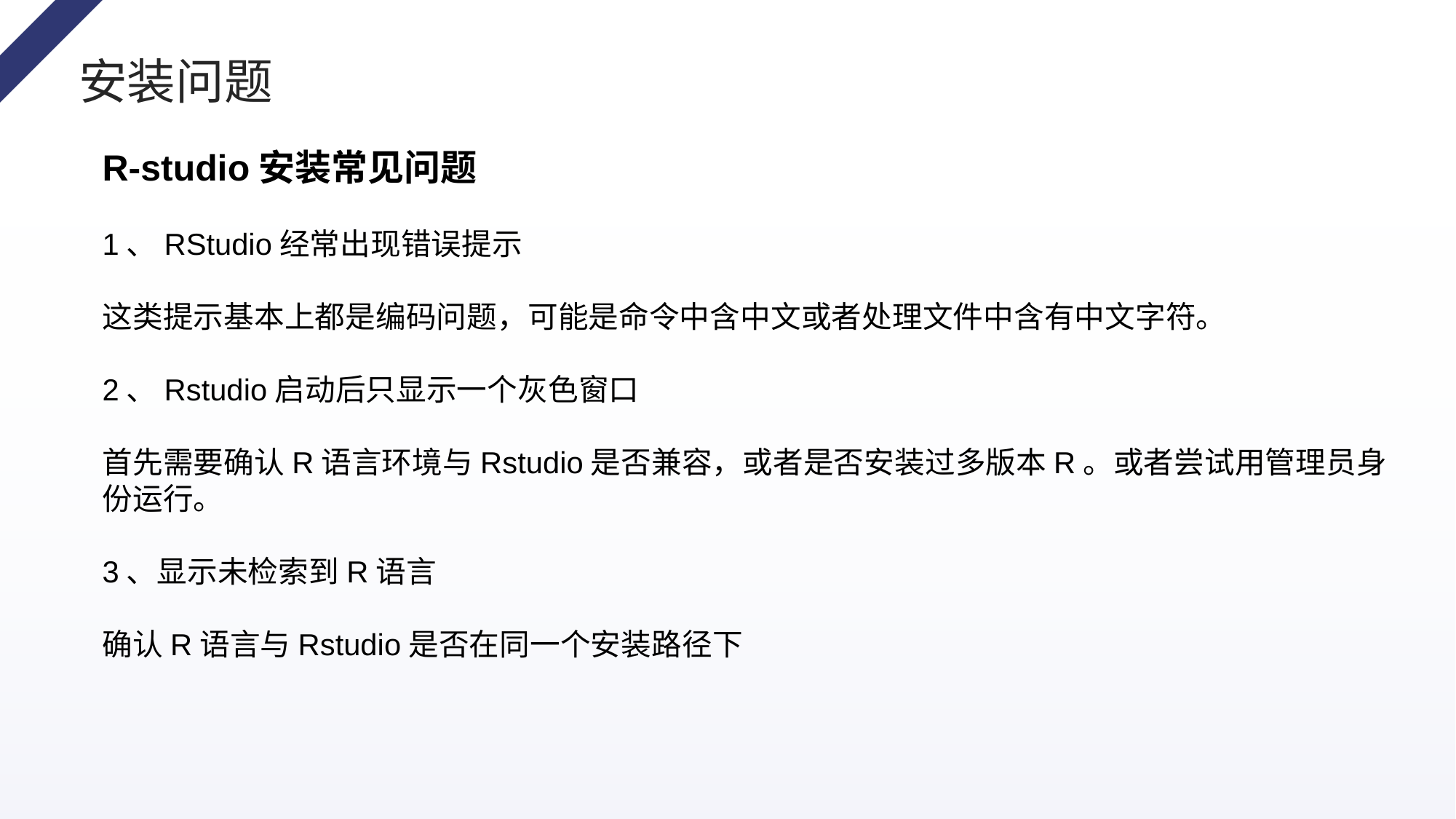

安装问题
R-studio安装常见问题

1、RStudio经常出现错误提示

这类提示基本上都是编码问题，可能是命令中含中文或者处理文件中含有中文字符。

2、Rstudio启动后只显示一个灰色窗口

首先需要确认R语言环境与Rstudio是否兼容，或者是否安装过多版本R。或者尝试用管理员身份运行。

3、显示未检索到R语言

确认R语言与Rstudio是否在同一个安装路径下